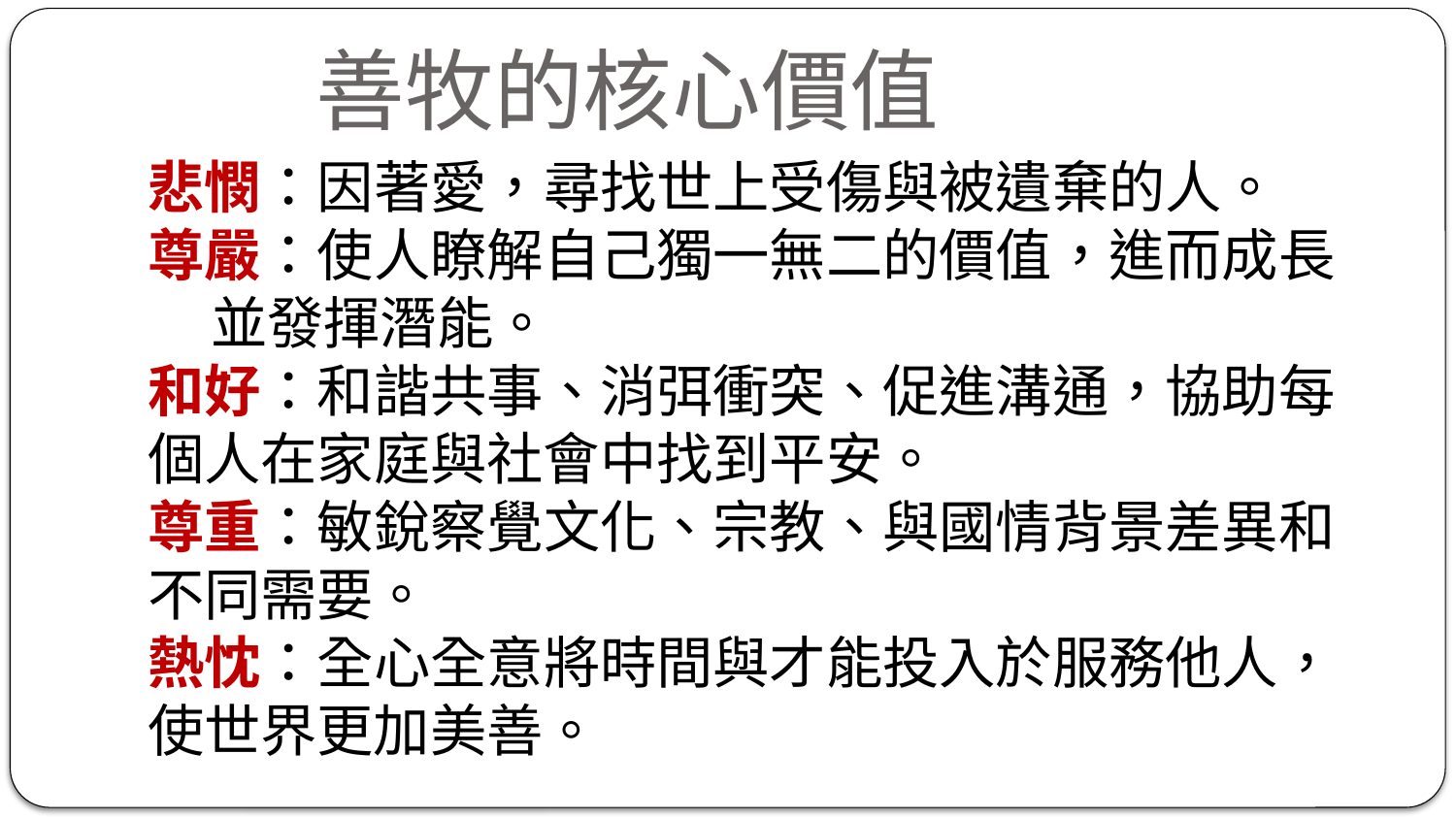

善牧的核心價值
悲憫：因著愛，尋找世上受傷與被遺棄的人。
尊嚴：使人瞭解自己獨一無二的價值，進而成長      並發揮潛能。
和好：和諧共事、消弭衝突、促進溝通，協助每個人在家庭與社會中找到平安。
尊重：敏銳察覺文化、宗教、與國情背景差異和不同需要。
熱忱：全心全意將時間與才能投入於服務他人，使世界更加美善。